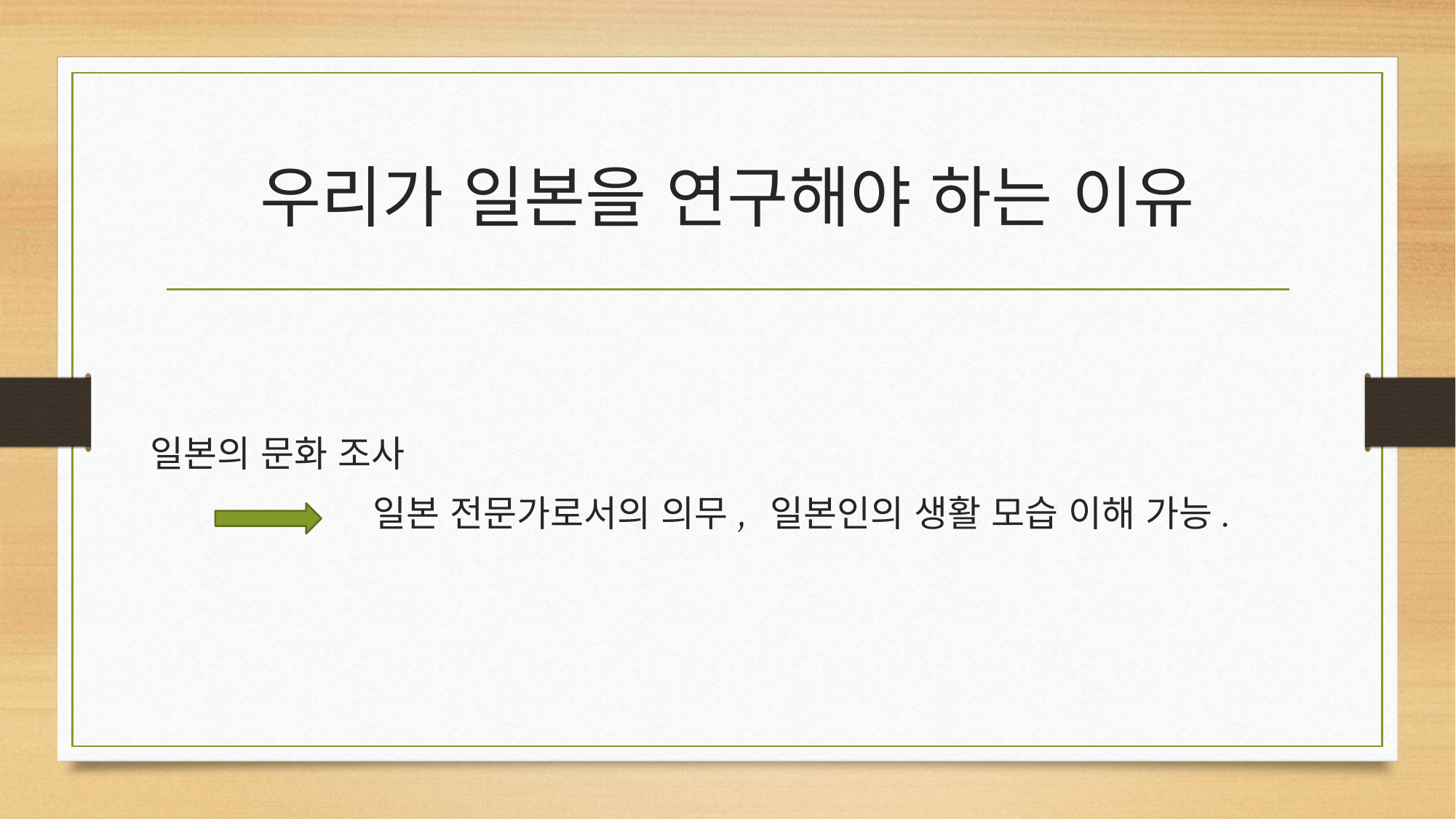

# 우리가 일본을 연구해야 하는 이유

일본의 문화 조사
                     일본 전문가로서의 의무,  일본인의 생활 모습 이해 가능.